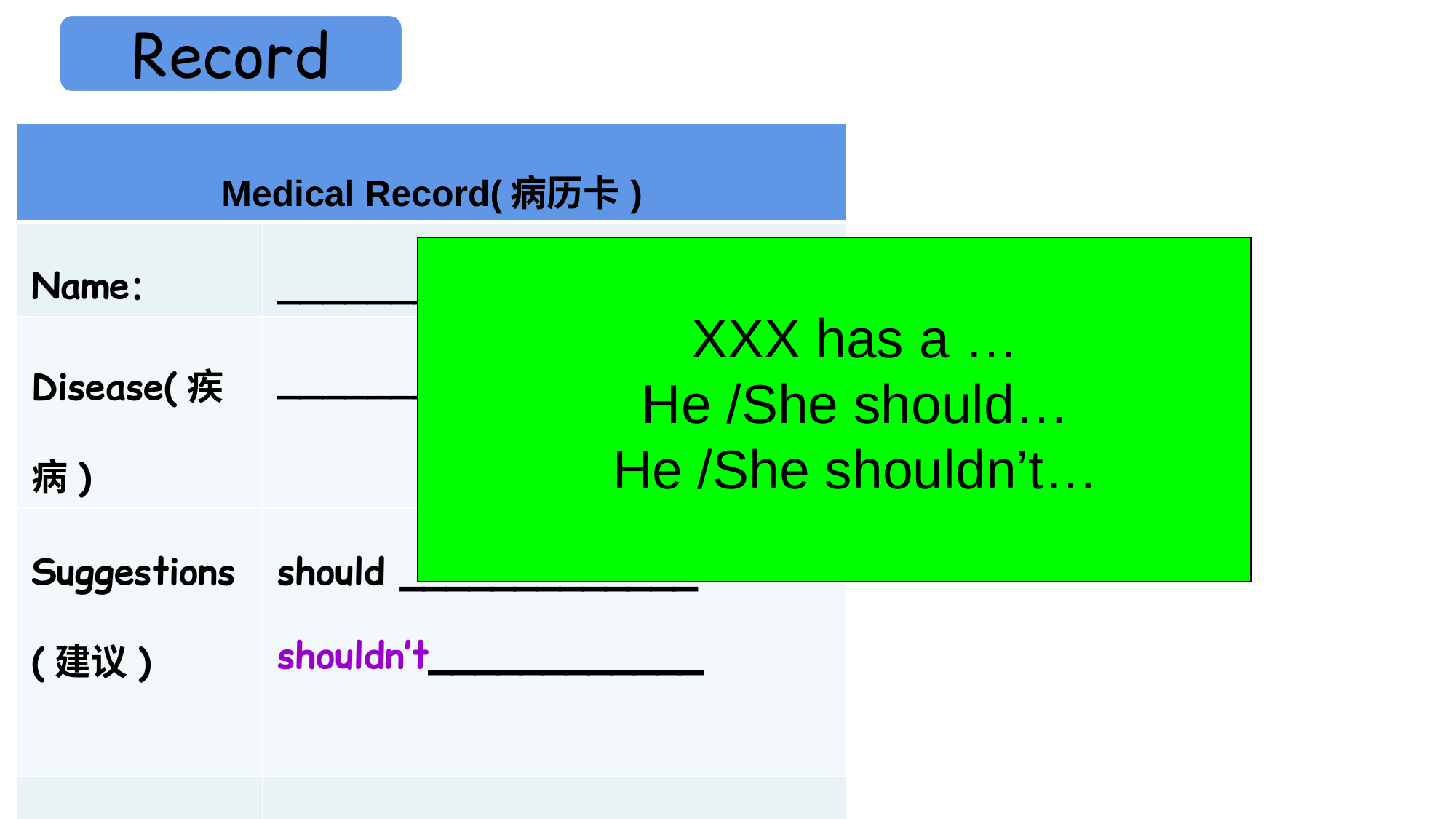

Record
| Medical Record(病历卡) |  |
| --- | --- |
| Name: | \_\_\_\_\_\_\_\_\_\_\_\_\_\_\_\_\_ |
| Disease(疾病) | \_\_\_\_\_\_\_\_\_\_\_\_\_\_\_\_\_ |
| Suggestions (建议) | should \_\_\_\_\_\_\_\_\_\_\_\_\_ shouldn’t\_\_\_\_\_\_\_\_\_\_\_\_ |
|  |  |

XXX has a …
He /She should…
He /She shouldn’t…